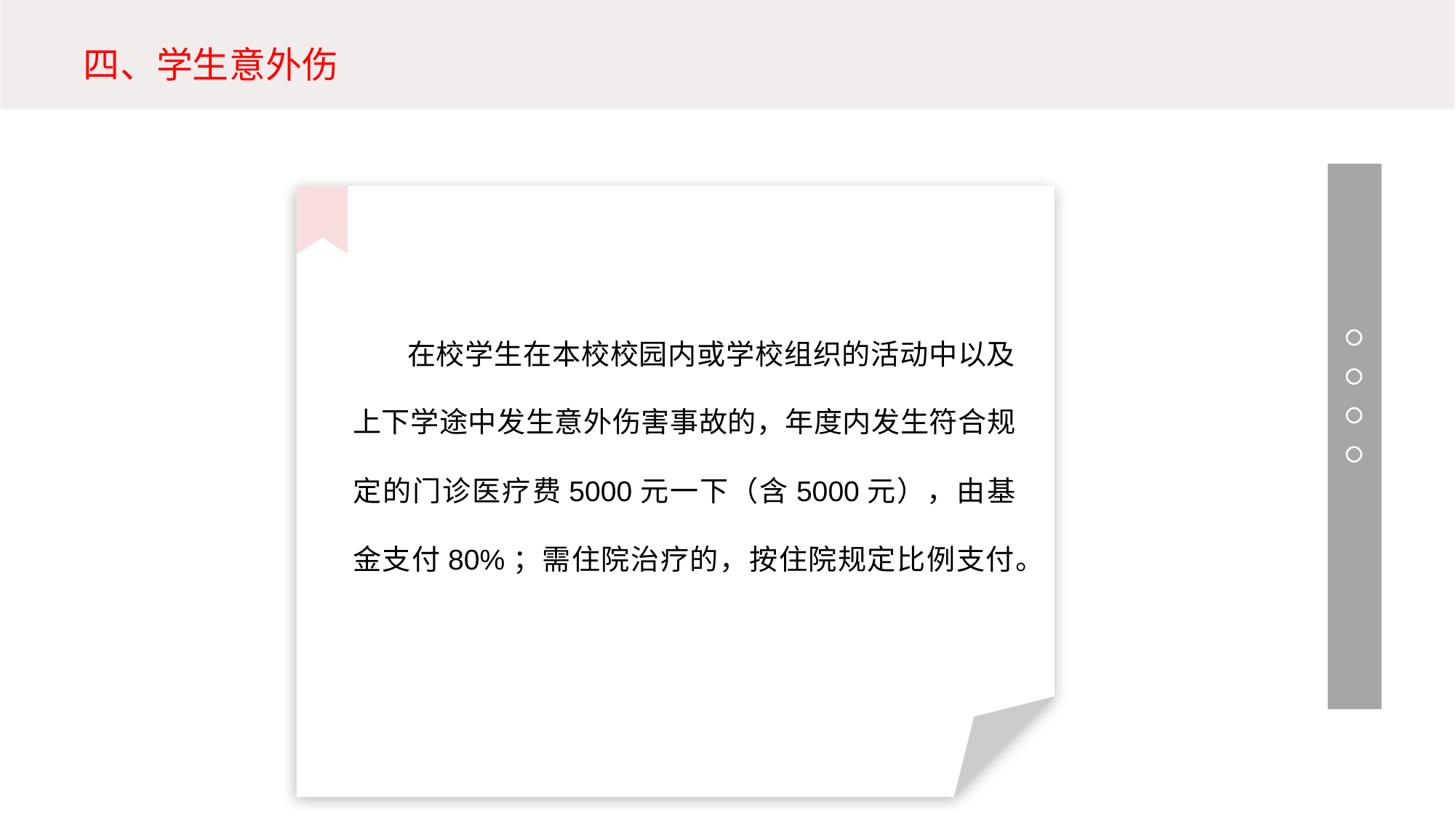

四、学生意外伤

          在校学生在本校校园内或学校组织的活动中以及上下学途中发生意外伤害事故的，年度内发生符合规定的门诊医疗费5000元一下（含5000元），由基金支付80%；需住院治疗的，按住院规定比例支付。